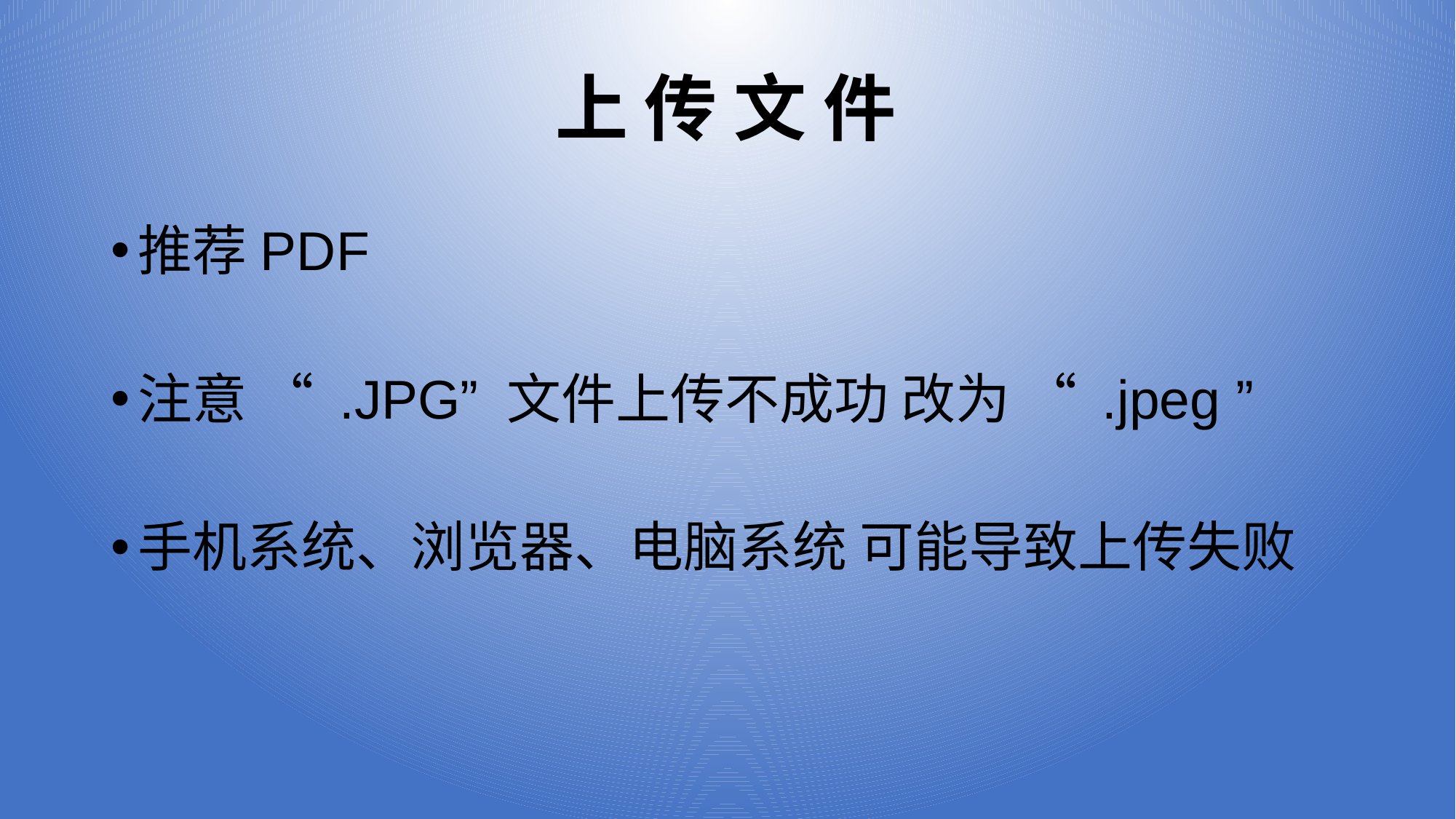

# 上 传 文 件
推荐PDF

注意 “ .JPG” 文件上传不成功 改为 “ .jpeg ”

手机系统、浏览器、电脑系统 可能导致上传失败